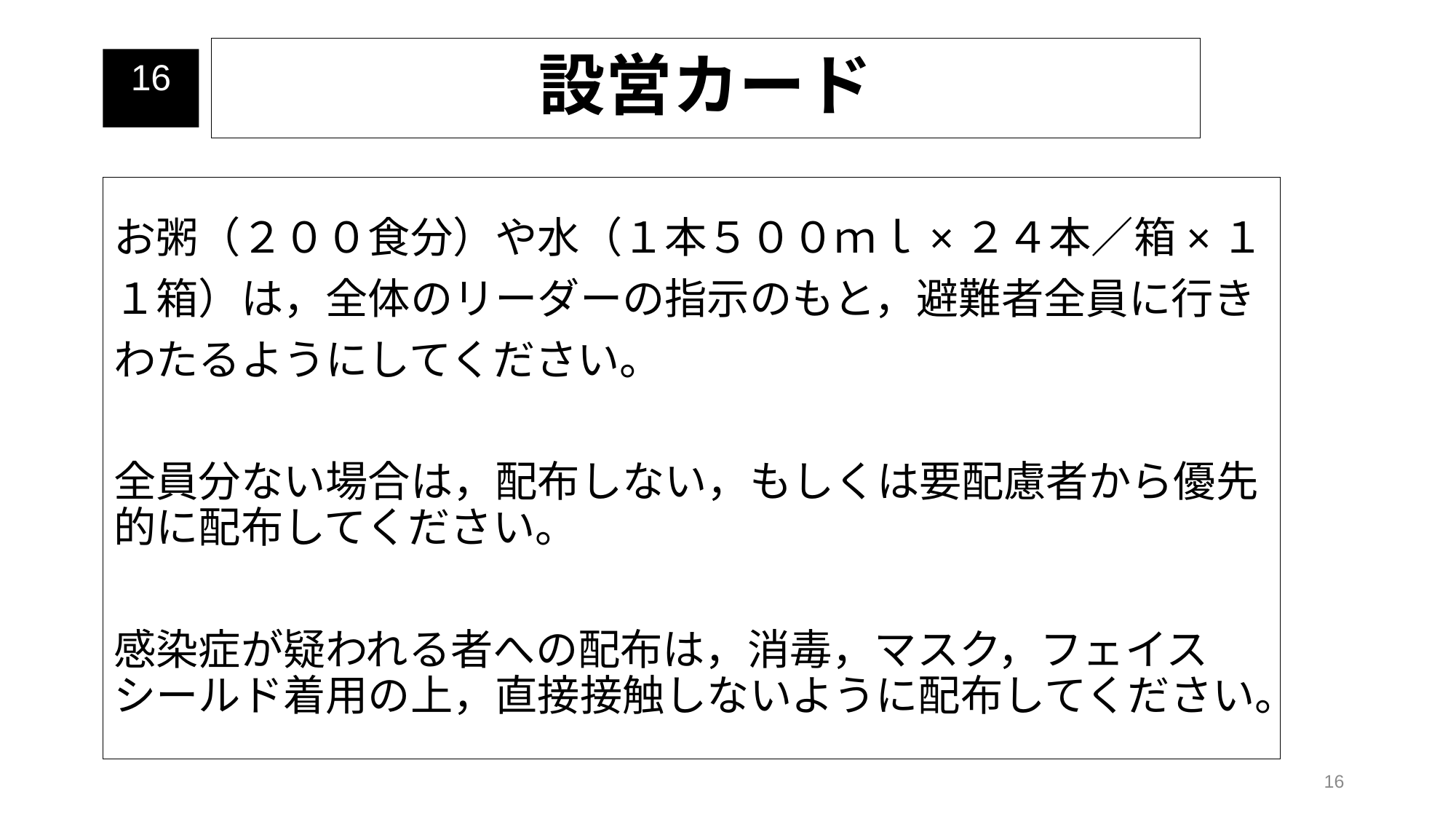

設営カード
16
お粥（２００食分）や水（１本５００ｍｌ×２４本／箱×１
１箱）は，全体のリーダーの指示のもと，避難者全員に行き
わたるようにしてください。

全員分ない場合は，配布しない，もしくは要配慮者から優先的に配布してください。

感染症が疑われる者への配布は，消毒，マスク，フェイスシールド着用の上，直接接触しないように配布してください。

16